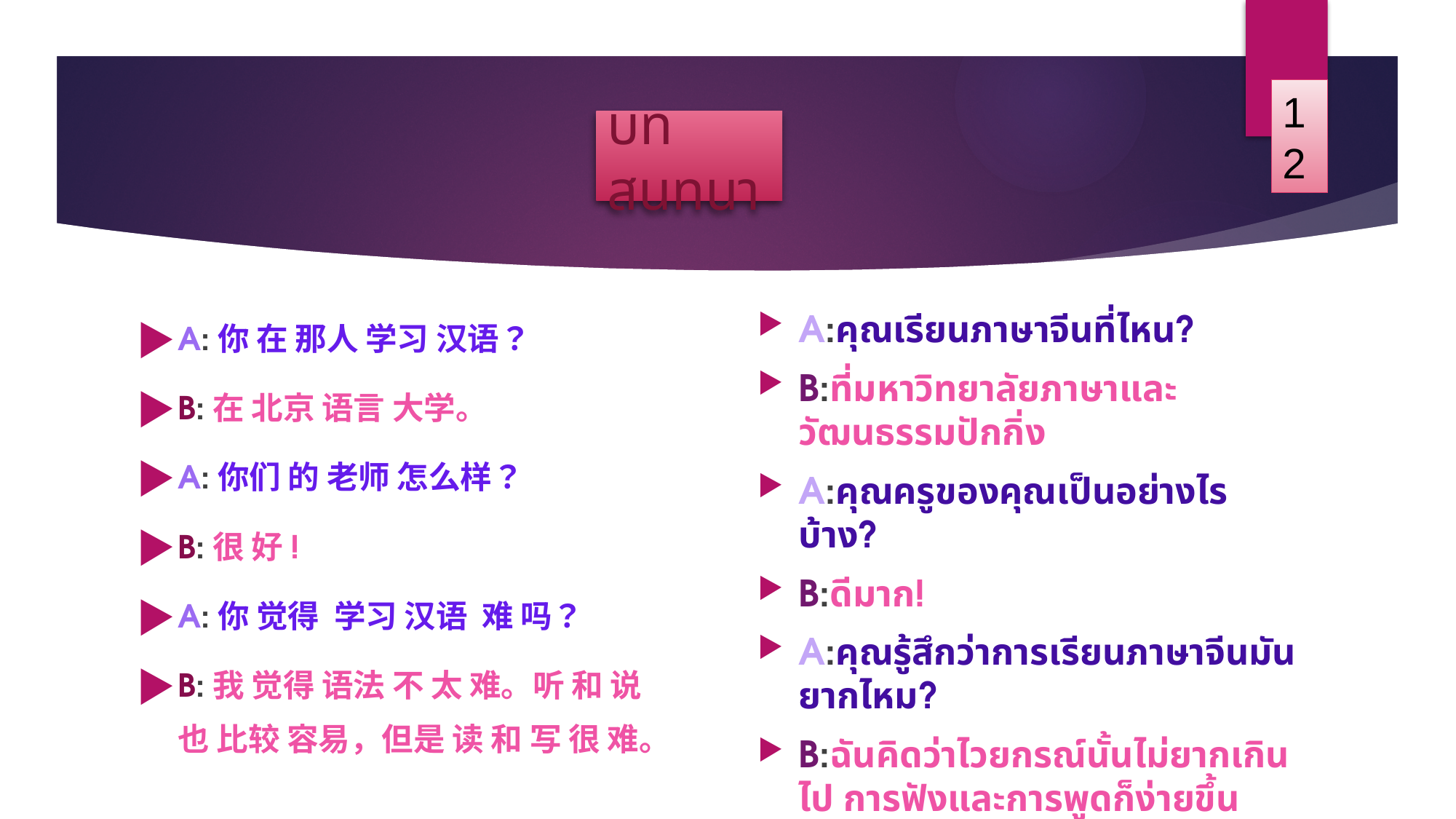

12
# บทสนทนา
A:คุณเรียนภาษาจีนที่ไหน?
B:ที่มหาวิทยาลัยภาษาและวัฒนธรรมปักกิ่ง
A:คุณครูของคุณเป็นอย่างไรบ้าง?
B:ดีมาก!
A:คุณรู้สึกว่าการเรียนภาษาจีนมันยากไหม?
B:ฉันคิดว่าไวยกรณ์นั้นไม่ยากเกินไป การฟังและการพูดก็ง่ายขึ้น
A:你 在 那人 学习 汉语？
B:在 北京 语言 大学。
A:你们 的 老师 怎么样？
B:很 好!
A:你 觉得  学习 汉语  难 吗？
B:我 觉得 语法 不 太 难。听 和 说 也 比较 容易，但是 读 和 写 很 难。